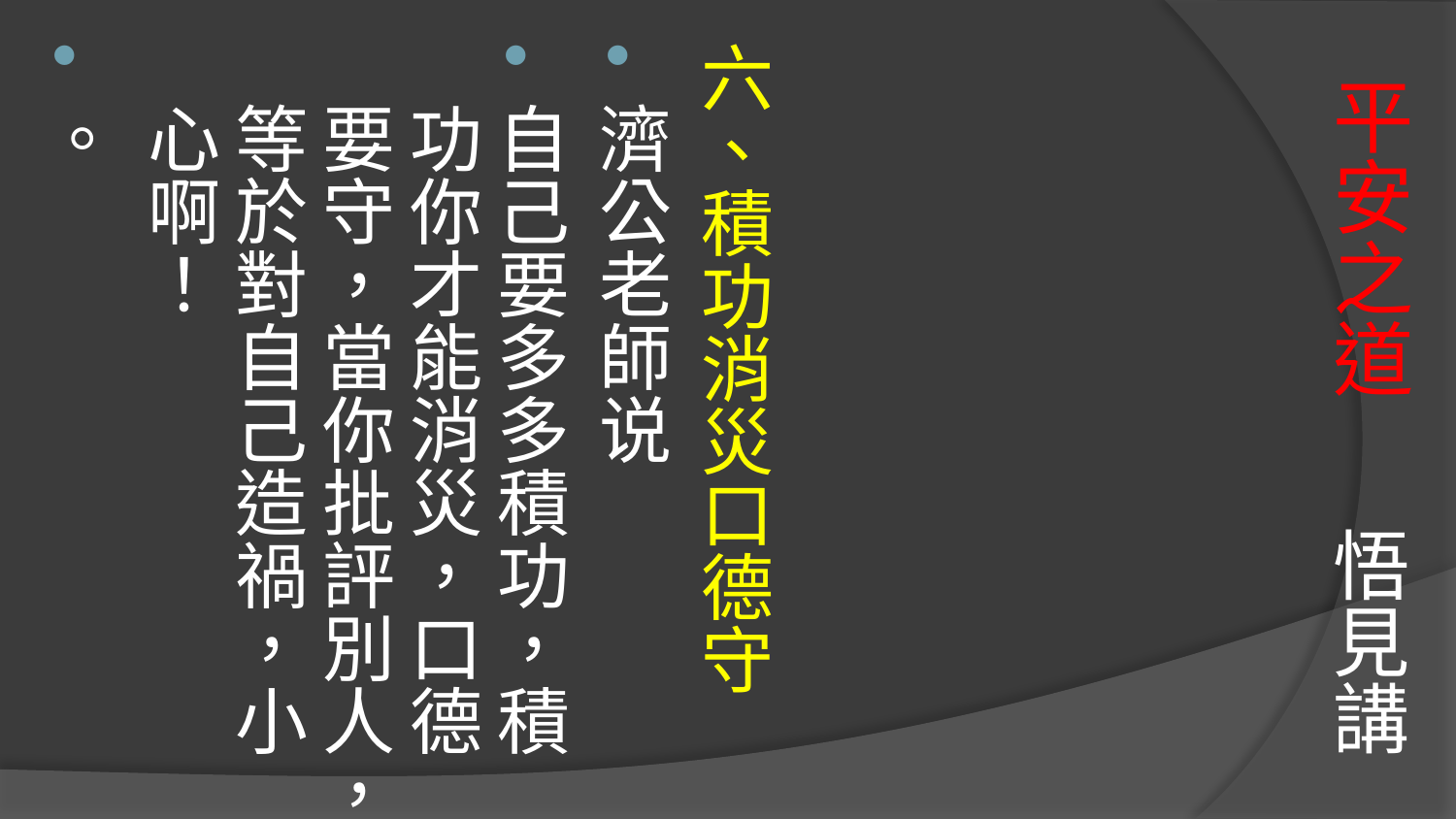

六、積功消災口德守
濟公老師说
自己要多多積功，積功你才能消災，口德要守，當你批評別人，等於對自己造禍，小心啊！
。
# 平安之道       悟見講